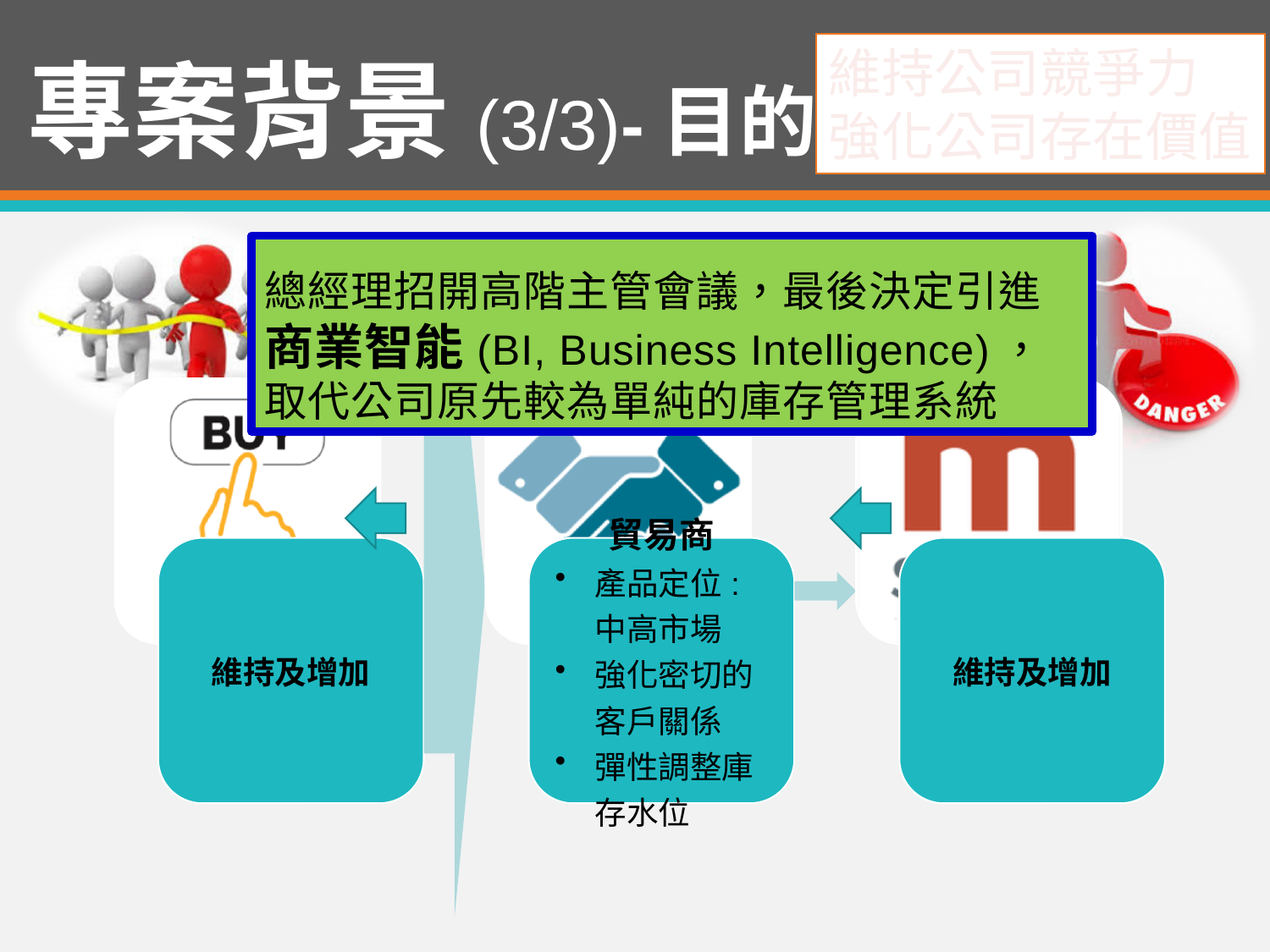

維持公司競爭力
強化公司存在價值
# 專案背景(3/3)-目的
總經理招開高階主管會議，最後決定引進
商業智能(BI, business Intelligence)，
取代公司原先較為單純的庫存管理系統
維持及增加
產品定位:中高市場
強化密切的客戶關係
彈性調整庫存水位
維持及增加
貿易商